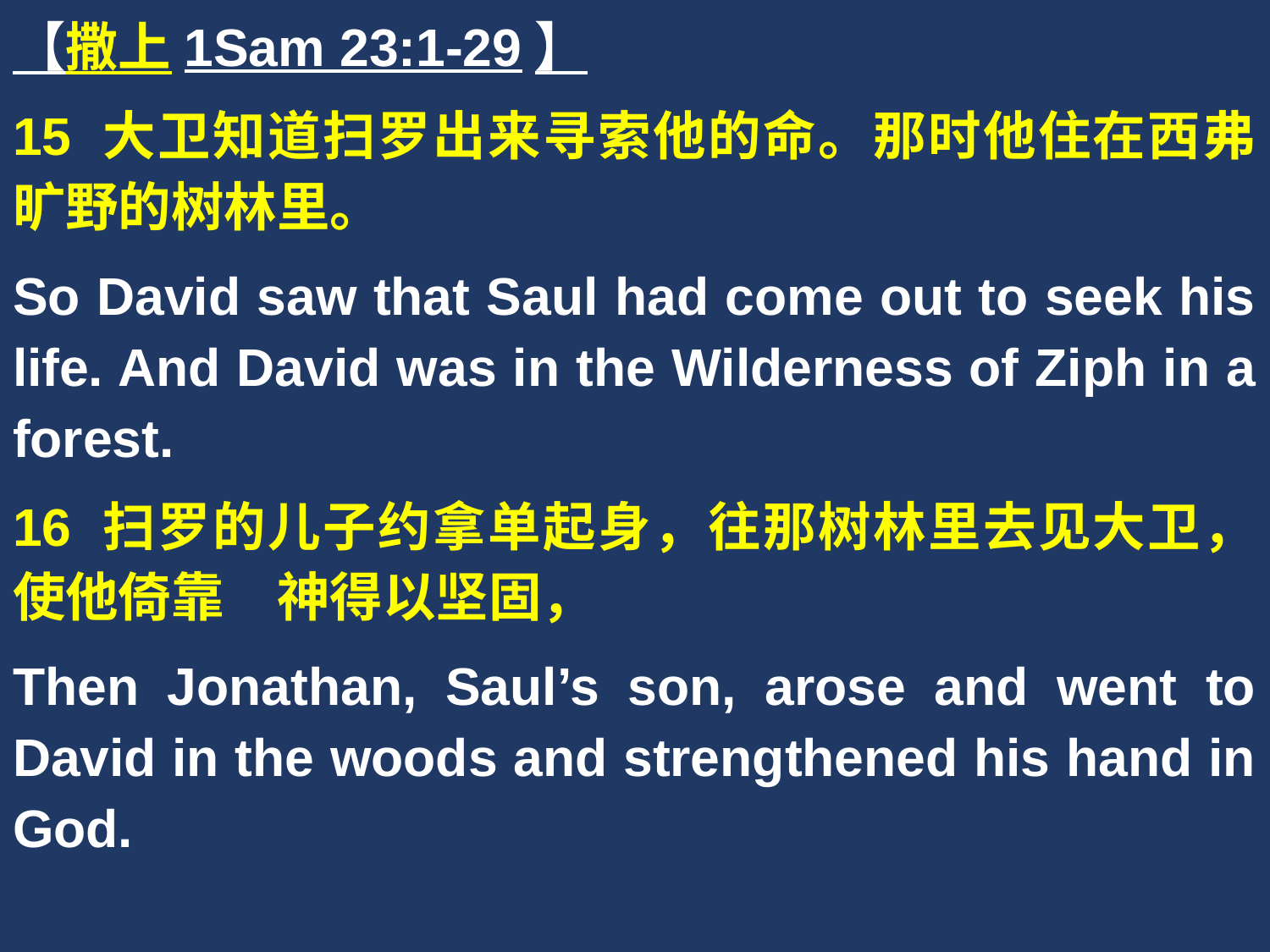

【撒上1Sam 23:1-29】
15 大卫知道扫罗出来寻索他的命。那时他住在西弗旷野的树林里。
So David saw that Saul had come out to seek his life. And David was in the Wilderness of Ziph in a forest.
16 扫罗的儿子约拿单起身，往那树林里去见大卫，使他倚靠　神得以坚固，
Then Jonathan, Saul’s son, arose and went to David in the woods and strengthened his hand in God.